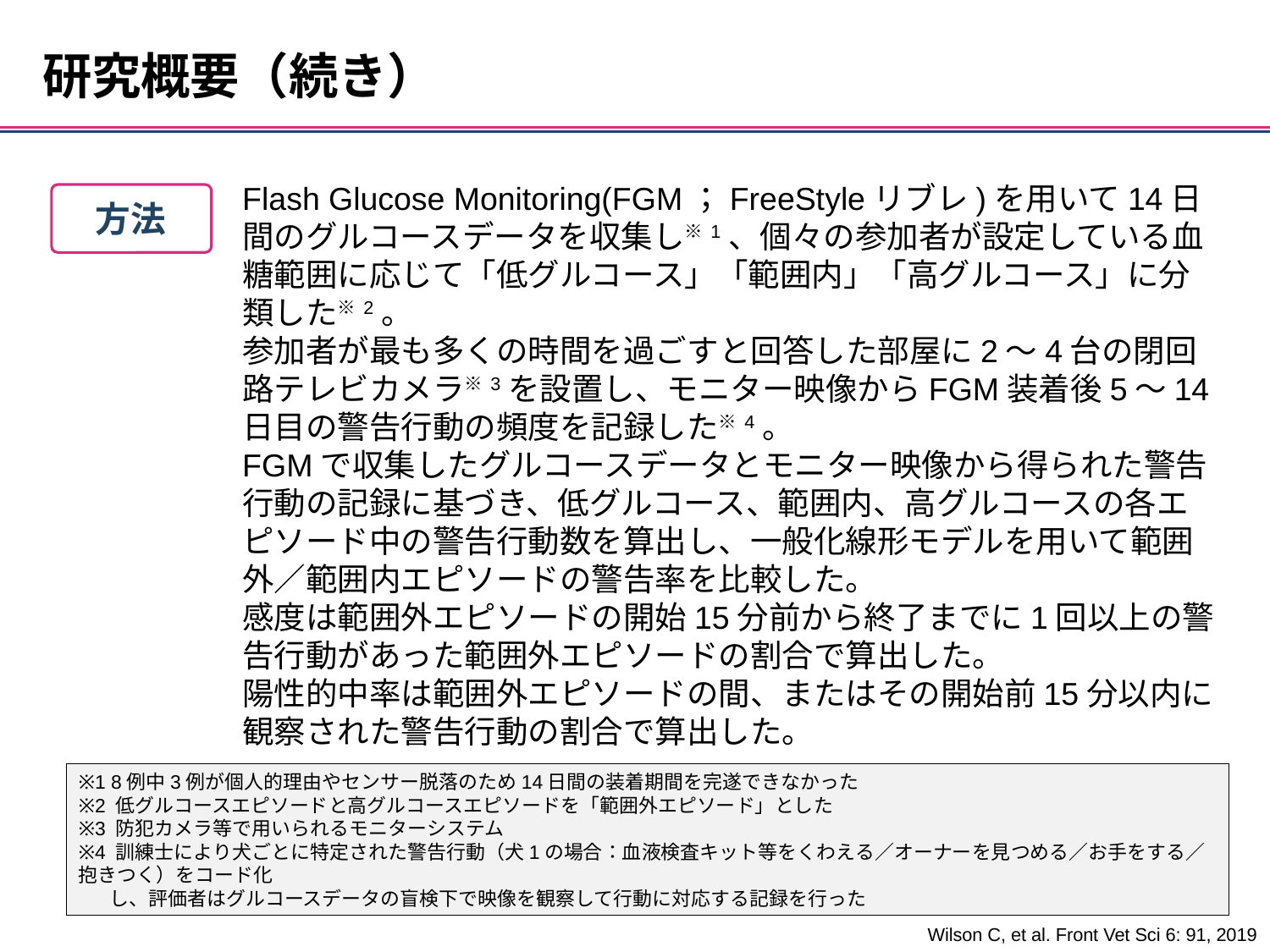

研究概要（続き）
Flash Glucose Monitoring(FGM；FreeStyleリブレ)を用いて14日間のグルコースデータを収集し※1、個々の参加者が設定している血糖範囲に応じて「低グルコース」「範囲内」「高グルコース」に分類した※2。
参加者が最も多くの時間を過ごすと回答した部屋に2～4台の閉回路テレビカメラ※3を設置し、モニター映像からFGM装着後5～14日目の警告行動の頻度を記録した※4。
FGMで収集したグルコースデータとモニター映像から得られた警告行動の記録に基づき、低グルコース、範囲内、高グルコースの各エピソード中の警告行動数を算出し、一般化線形モデルを用いて範囲外／範囲内エピソードの警告率を比較した。
感度は範囲外エピソードの開始15分前から終了までに1回以上の警告行動があった範囲外エピソードの割合で算出した。
陽性的中率は範囲外エピソードの間、またはその開始前15分以内に観察された警告行動の割合で算出した。

方法
※1 8例中3例が個人的理由やセンサー脱落のため14日間の装着期間を完遂できなかった
※2 低グルコースエピソードと高グルコースエピソードを「範囲外エピソード」とした
※3 防犯カメラ等で用いられるモニターシステム
※4 訓練士により犬ごとに特定された警告行動（犬1の場合：血液検査キット等をくわえる／オーナーを見つめる／お手をする／抱きつく）をコード化
      し、評価者はグルコースデータの盲検下で映像を観察して行動に対応する記録を行った
Wilson C, et al. Front Vet Sci 6: 91, 2019